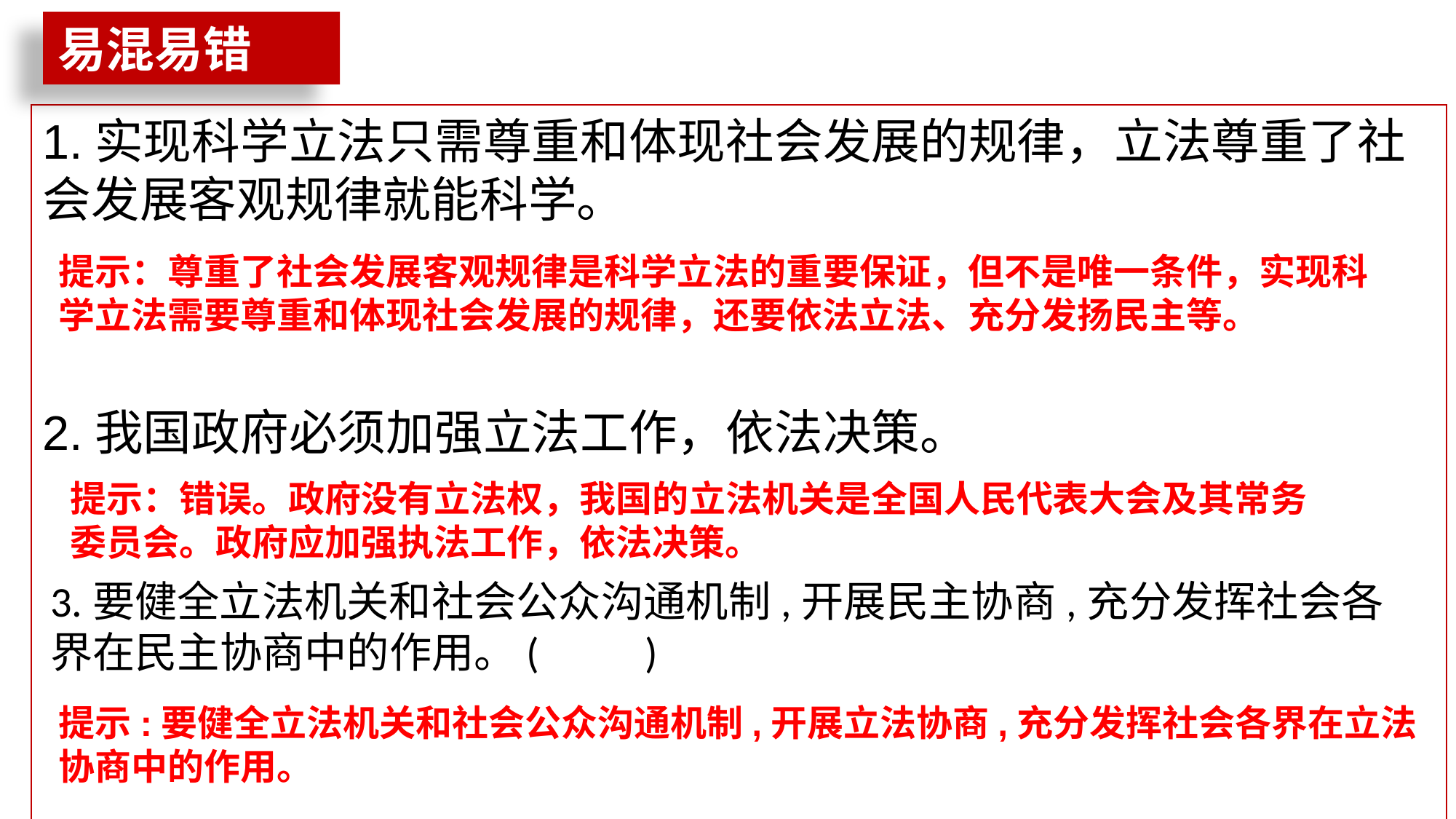

易混易错
1.实现科学立法只需尊重和体现社会发展的规律，立法尊重了社会发展客观规律就能科学。

2.我国政府必须加强立法工作，依法决策。

提示：尊重了社会发展客观规律是科学立法的重要保证，但不是唯一条件，实现科学立法需要尊重和体现社会发展的规律，还要依法立法、充分发扬民主等。

提示：错误。政府没有立法权，我国的立法机关是全国人民代表大会及其常务委员会。政府应加强执法工作，依法决策。
3.要健全立法机关和社会公众沟通机制,开展民主协商,充分发挥社会各界在民主协商中的作用。(　　)

提示:要健全立法机关和社会公众沟通机制,开展立法协商,充分发挥社会各界在立法协商中的作用。